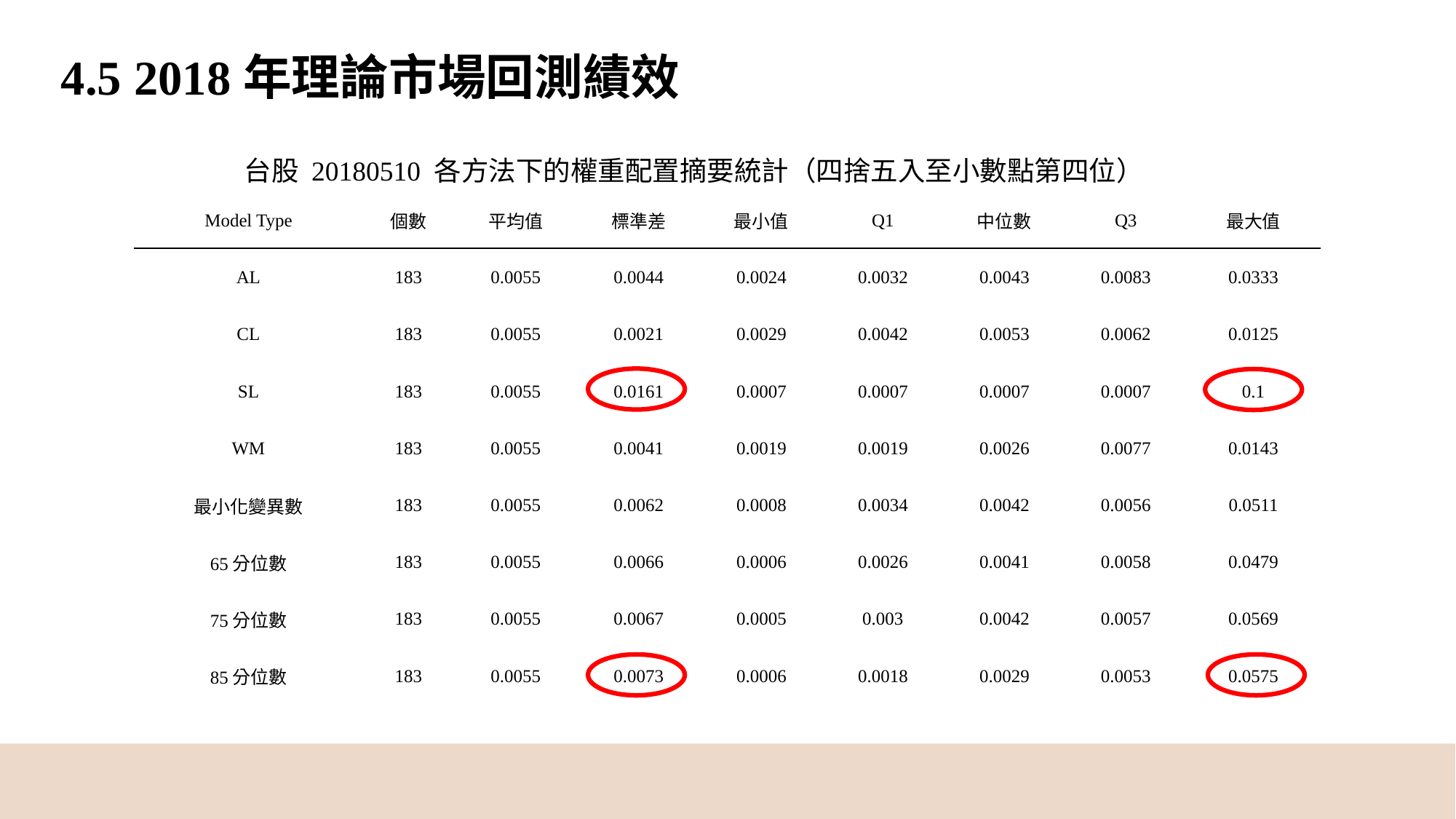

4.5 2018年理論市場回測績效
台股 20180510 各方法下的權重配置摘要統計（四捨五入至小數點第四位）
| Model Type | 個數 | 平均值 | 標準差 | 最小值 | Q1 | 中位數 | Q3 | 最大值 |
| --- | --- | --- | --- | --- | --- | --- | --- | --- |
| AL | 183 | 0.0055 | 0.0044 | 0.0024 | 0.0032 | 0.0043 | 0.0083 | 0.0333 |
| CL | 183 | 0.0055 | 0.0021 | 0.0029 | 0.0042 | 0.0053 | 0.0062 | 0.0125 |
| SL | 183 | 0.0055 | 0.0161 | 0.0007 | 0.0007 | 0.0007 | 0.0007 | 0.1 |
| WM | 183 | 0.0055 | 0.0041 | 0.0019 | 0.0019 | 0.0026 | 0.0077 | 0.0143 |
| 最小化變異數 | 183 | 0.0055 | 0.0062 | 0.0008 | 0.0034 | 0.0042 | 0.0056 | 0.0511 |
| 65分位數 | 183 | 0.0055 | 0.0066 | 0.0006 | 0.0026 | 0.0041 | 0.0058 | 0.0479 |
| 75分位數 | 183 | 0.0055 | 0.0067 | 0.0005 | 0.003 | 0.0042 | 0.0057 | 0.0569 |
| 85分位數 | 183 | 0.0055 | 0.0073 | 0.0006 | 0.0018 | 0.0029 | 0.0053 | 0.0575 |